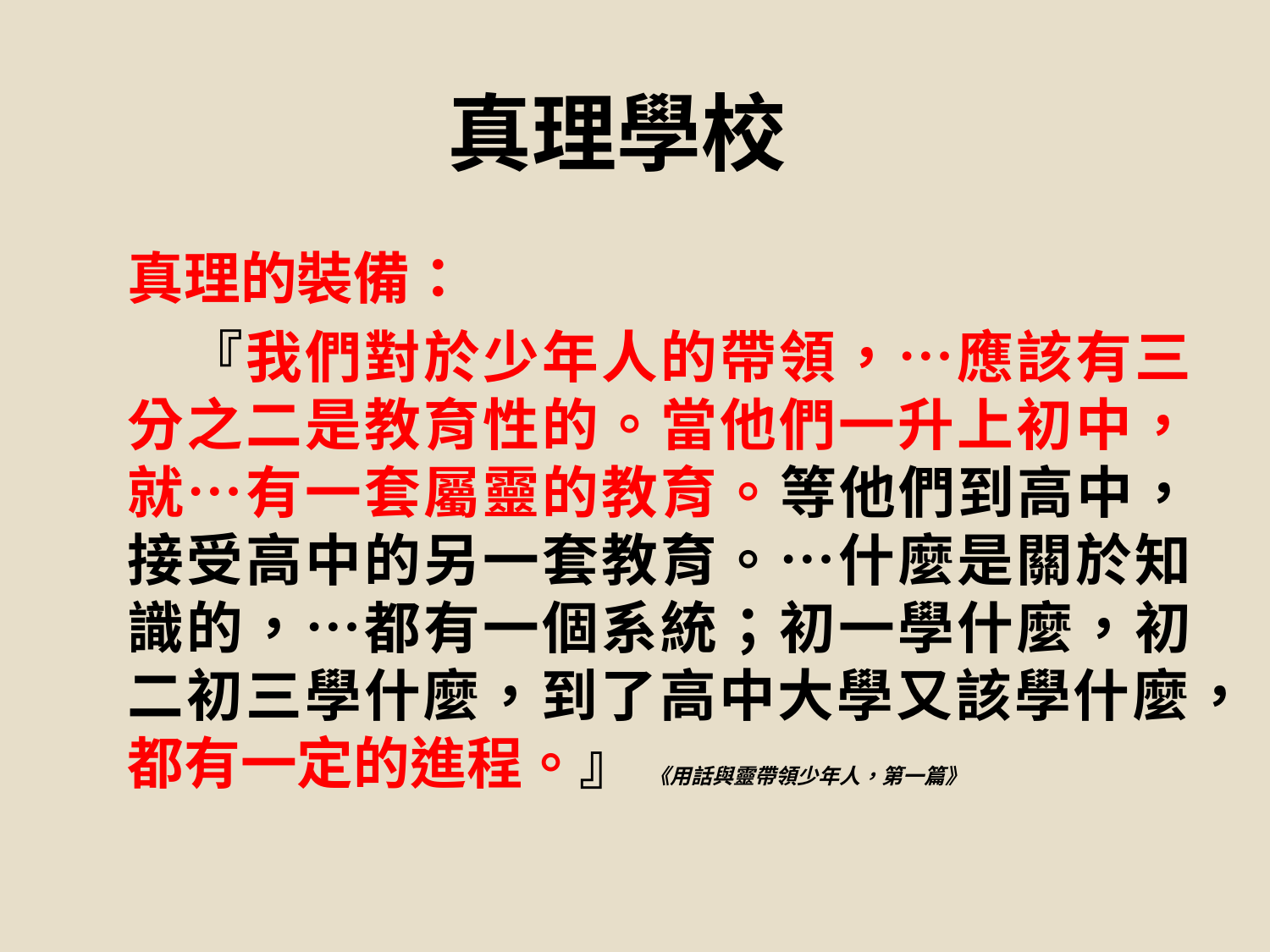

真理學校
真理的裝備：
　『我們對於少年人的帶領，…應該有三分之二是教育性的。當他們一升上初中，就…有一套屬靈的教育。等他們到高中，接受高中的另一套教育。…什麼是關於知識的，…都有一個系統；初一學什麼，初二初三學什麼，到了高中大學又該學什麼，都有一定的進程。』 《用話與靈帶領少年人，第一篇》